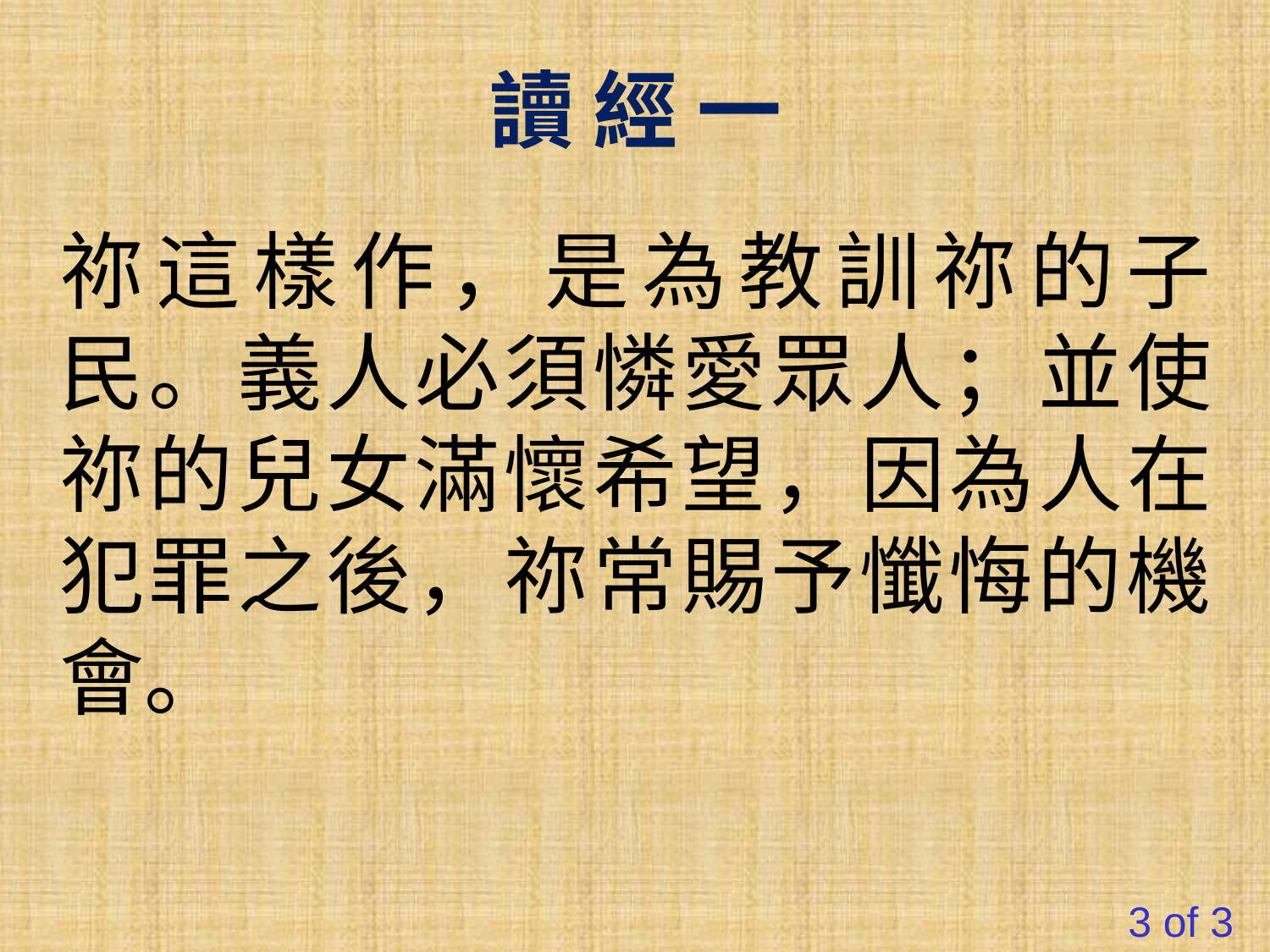

讀 經 一

祢這樣作，是為教訓祢的子民。義人必須憐愛眾人；並使祢的兒女滿懷希望，因為人在犯罪之後，祢常賜予懺悔的機會。
#
3 of 3